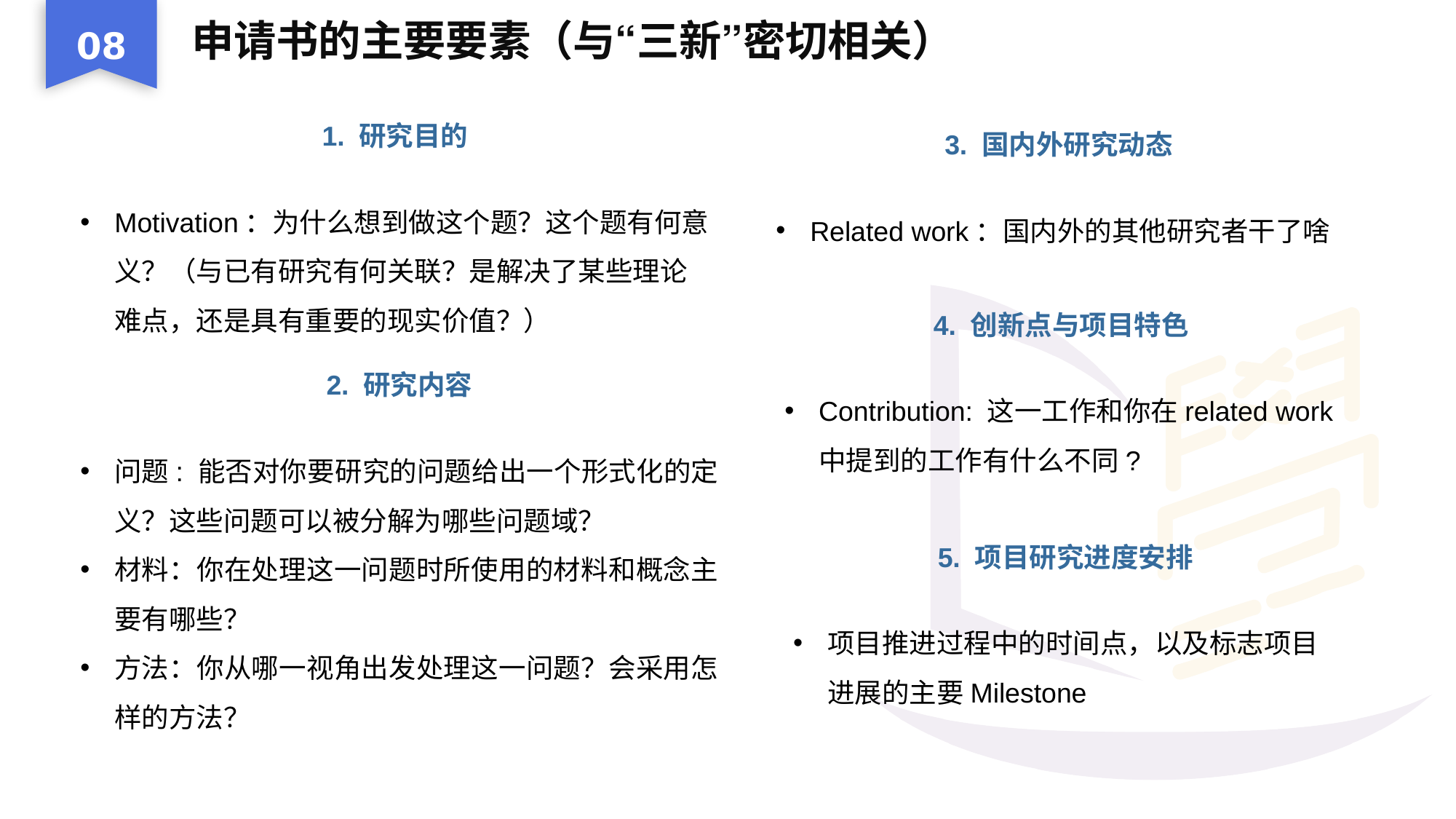

08
申请书的主要要素（与“三新”密切相关）
1. 研究目的

Motivation：为什么想到做这个题？这个题有何意义？（与已有研究有何关联？是解决了某些理论难点，还是具有重要的现实价值？）
3. 国内外研究动态

Related work：国内外的其他研究者干了啥
4. 创新点与项目特色

Contribution: 这一工作和你在related work中提到的工作有什么不同?
2. 研究内容

问题: 能否对你要研究的问题给出一个形式化的定义？这些问题可以被分解为哪些问题域？
材料：你在处理这一问题时所使用的材料和概念主要有哪些？
方法：你从哪一视角出发处理这一问题？会采用怎样的方法？
5. 项目研究进度安排

项目推进过程中的时间点，以及标志项目进展的主要Milestone